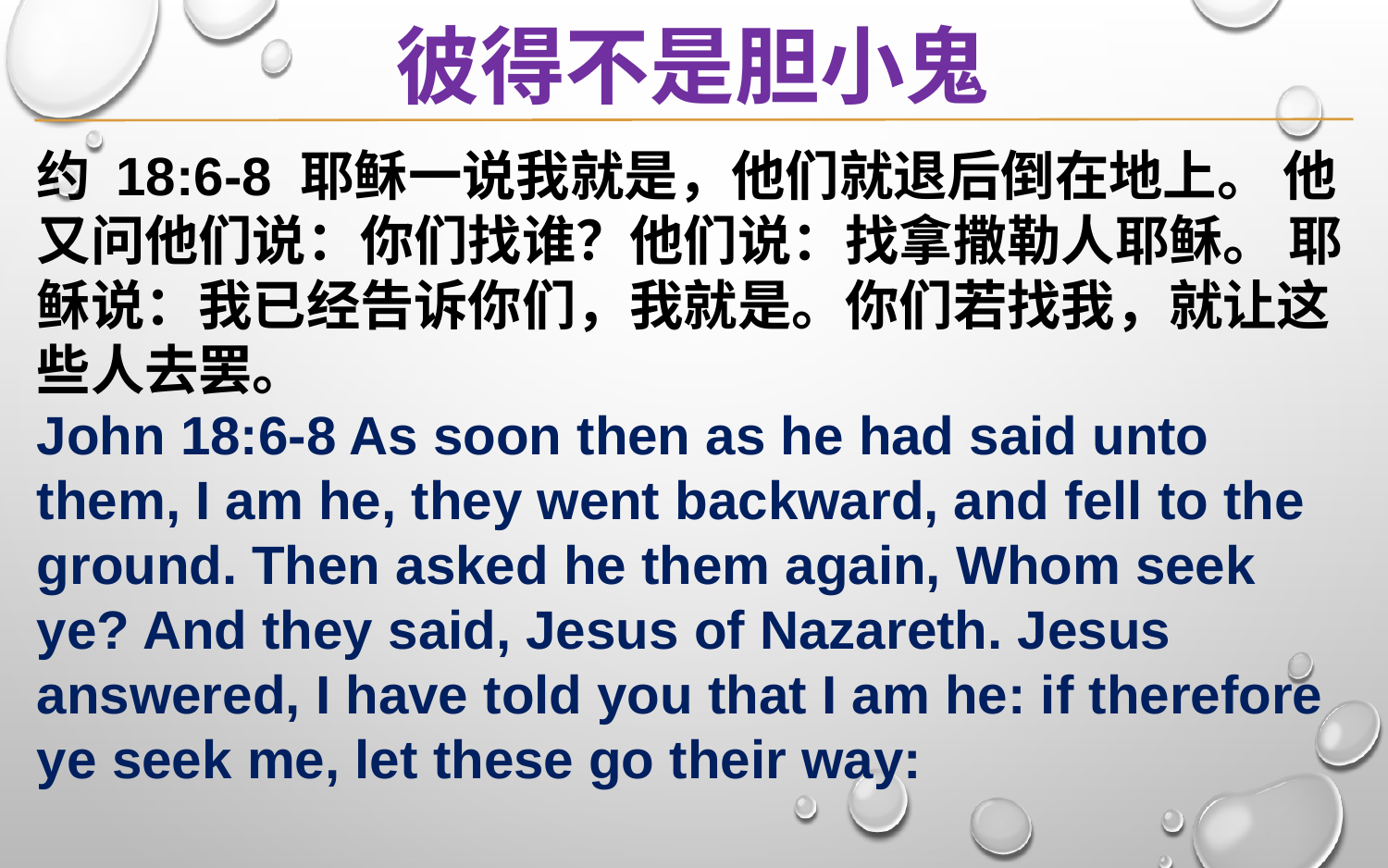

彼得不是胆小鬼
约 18:6-8 耶稣一说我就是，他们就退后倒在地上。 他又问他们说：你们找谁？他们说：找拿撒勒人耶稣。 耶稣说：我已经告诉你们，我就是。你们若找我，就让这些人去罢。
John 18:6-8 As soon then as he had said unto them, I am he, they went backward, and fell to the ground. Then asked he them again, Whom seek ye? And they said, Jesus of Nazareth. Jesus answered, I have told you that I am he: if therefore ye seek me, let these go their way: